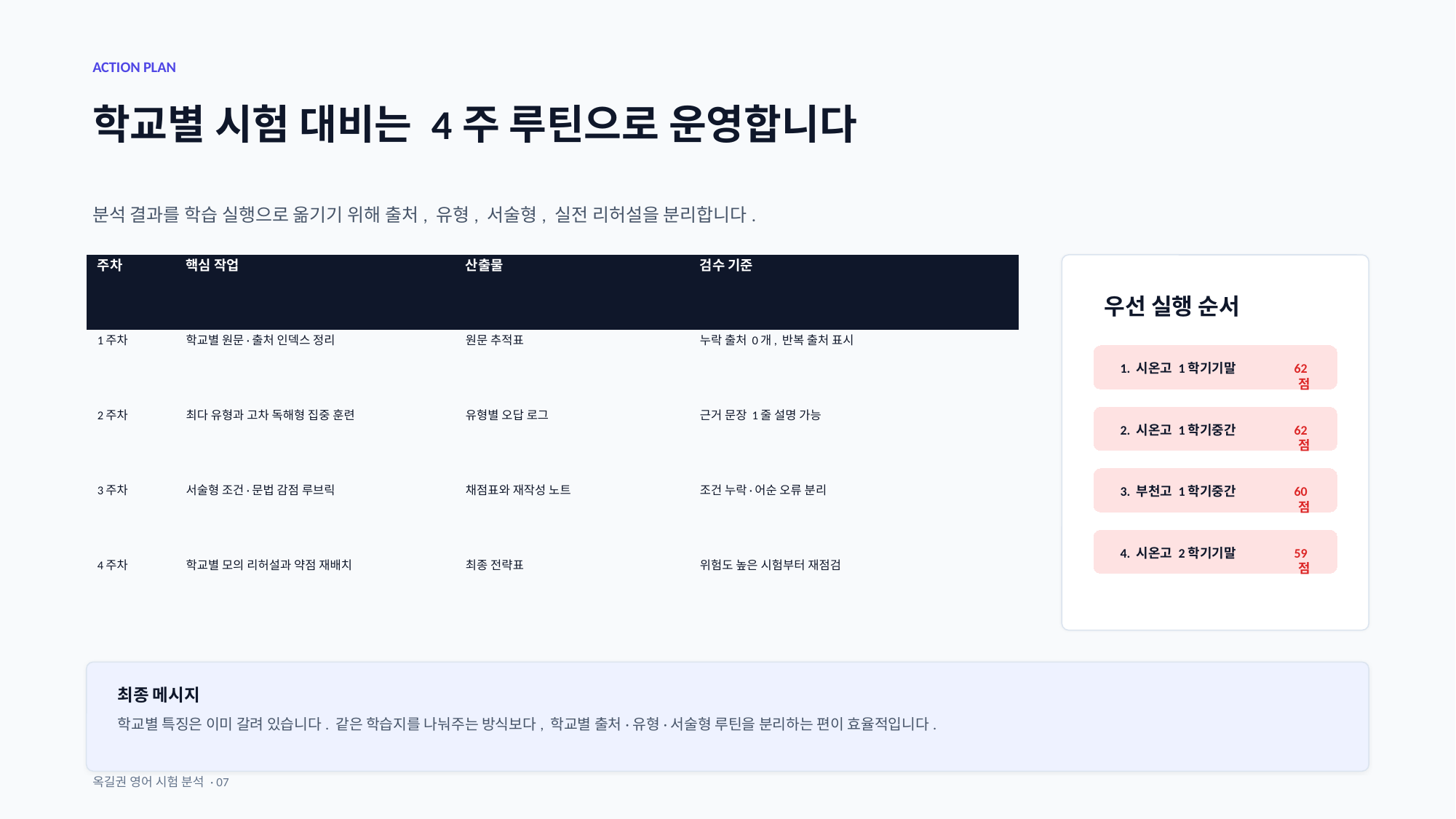

ACTION PLAN
학교별 시험 대비는 4주 루틴으로 운영합니다
분석 결과를 학습 실행으로 옮기기 위해 출처, 유형, 서술형, 실전 리허설을 분리합니다.
| 주차 | 핵심 작업 | 산출물 | 검수 기준 |
| --- | --- | --- | --- |
| 1주차 | 학교별 원문·출처 인덱스 정리 | 원문 추적표 | 누락 출처 0개, 반복 출처 표시 |
| 2주차 | 최다 유형과 고차 독해형 집중 훈련 | 유형별 오답 로그 | 근거 문장 1줄 설명 가능 |
| 3주차 | 서술형 조건·문법 감점 루브릭 | 채점표와 재작성 노트 | 조건 누락·어순 오류 분리 |
| 4주차 | 학교별 모의 리허설과 약점 재배치 | 최종 전략표 | 위험도 높은 시험부터 재점검 |

우선 실행 순서

1. 시온고 1학기기말
62점

2. 시온고 1학기중간
62점

3. 부천고 1학기중간
60점

4. 시온고 2학기기말
59점

최종 메시지
학교별 특징은 이미 갈려 있습니다. 같은 학습지를 나눠주는 방식보다, 학교별 출처·유형·서술형 루틴을 분리하는 편이 효율적입니다.
옥길권 영어 시험 분석 · 07